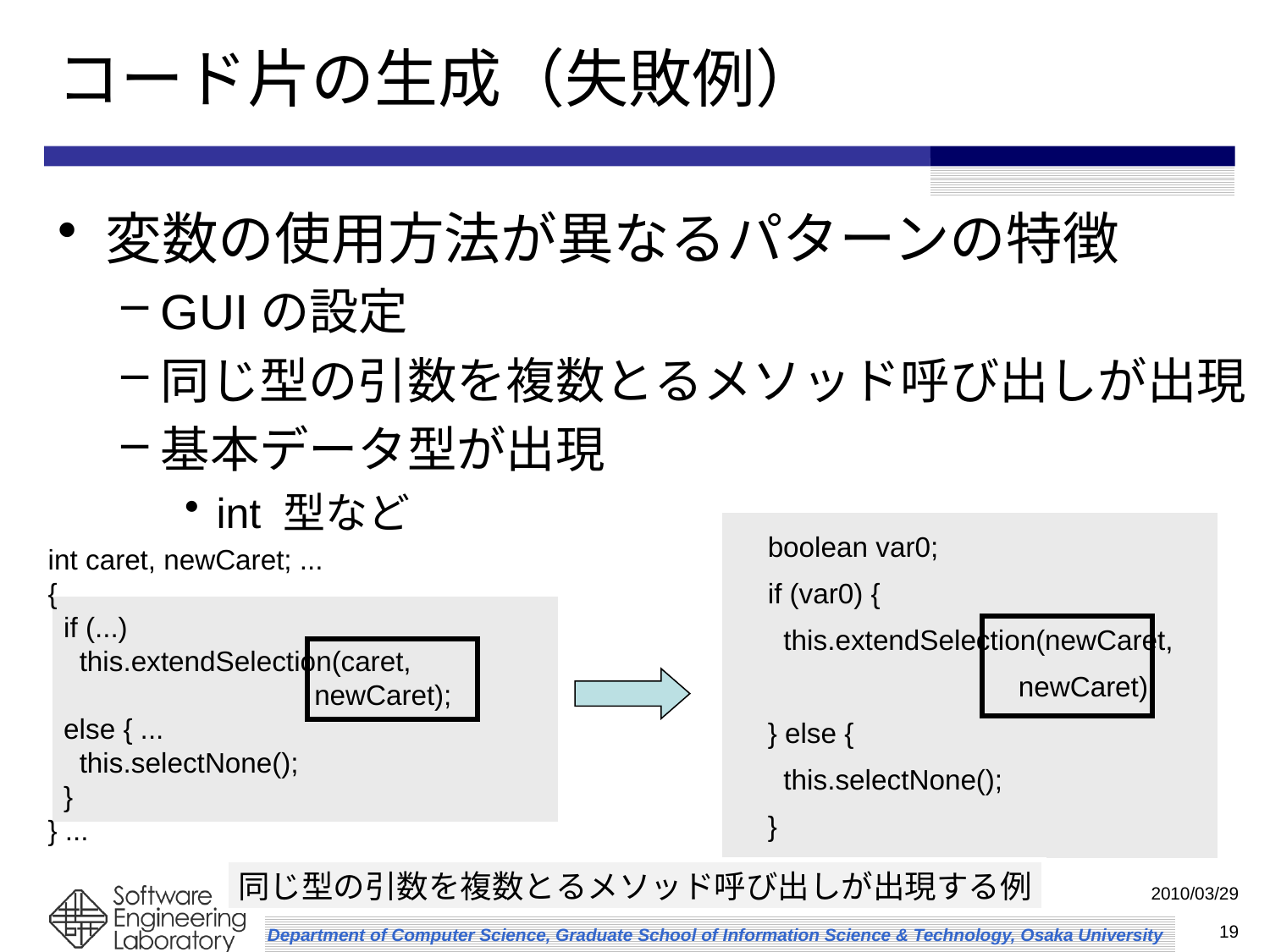

# コード片の生成（失敗例）
変数の使用方法が異なるパターンの特徴
GUIの設定
同じ型の引数を複数とるメソッド呼び出しが出現
基本データ型が出現
int 型など

boolean var0;
if (var0) {
  this.extendSelection(newCaret,
                                newCaret);
} else {
  this.selectNone();
}
int caret, newCaret; ...
{
  if (...)
    this.extendSelection(caret,
                                  newCaret);
  else { ...
    this.selectNone();
  }
} ...

同じ型の引数を複数とるメソッド呼び出しが出現する例
名阪和ソフトウェア工学ミニワークショップ2010
2010/03/29
19